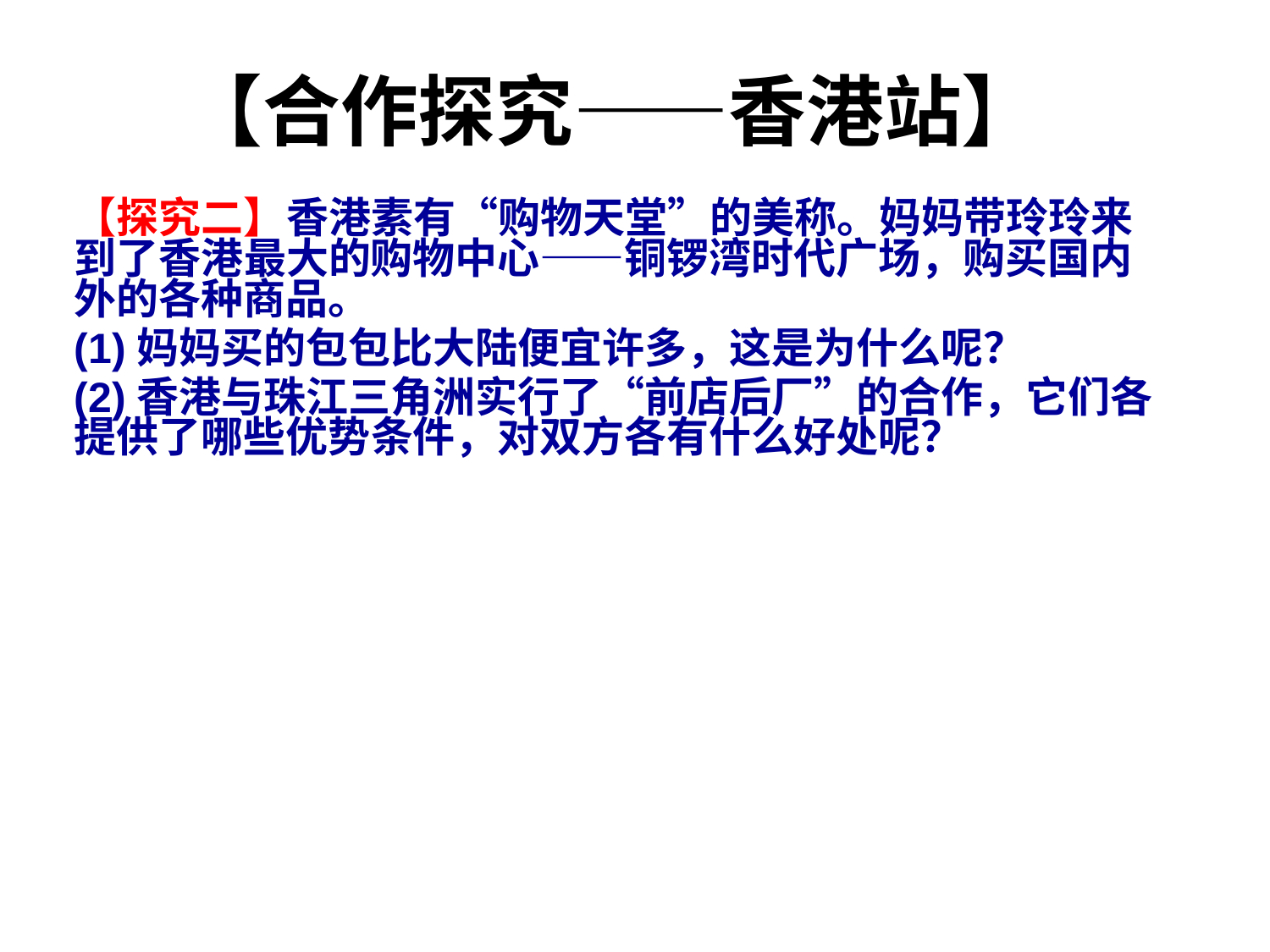

【合作探究——香港站】
【探究二】香港素有“购物天堂”的美称。妈妈带玲玲来到了香港最大的购物中心——铜锣湾时代广场，购买国内外的各种商品。
(1)妈妈买的包包比大陆便宜许多，这是为什么呢？
(2)香港与珠江三角洲实行了“前店后厂”的合作，它们各提供了哪些优势条件，对双方各有什么好处呢？